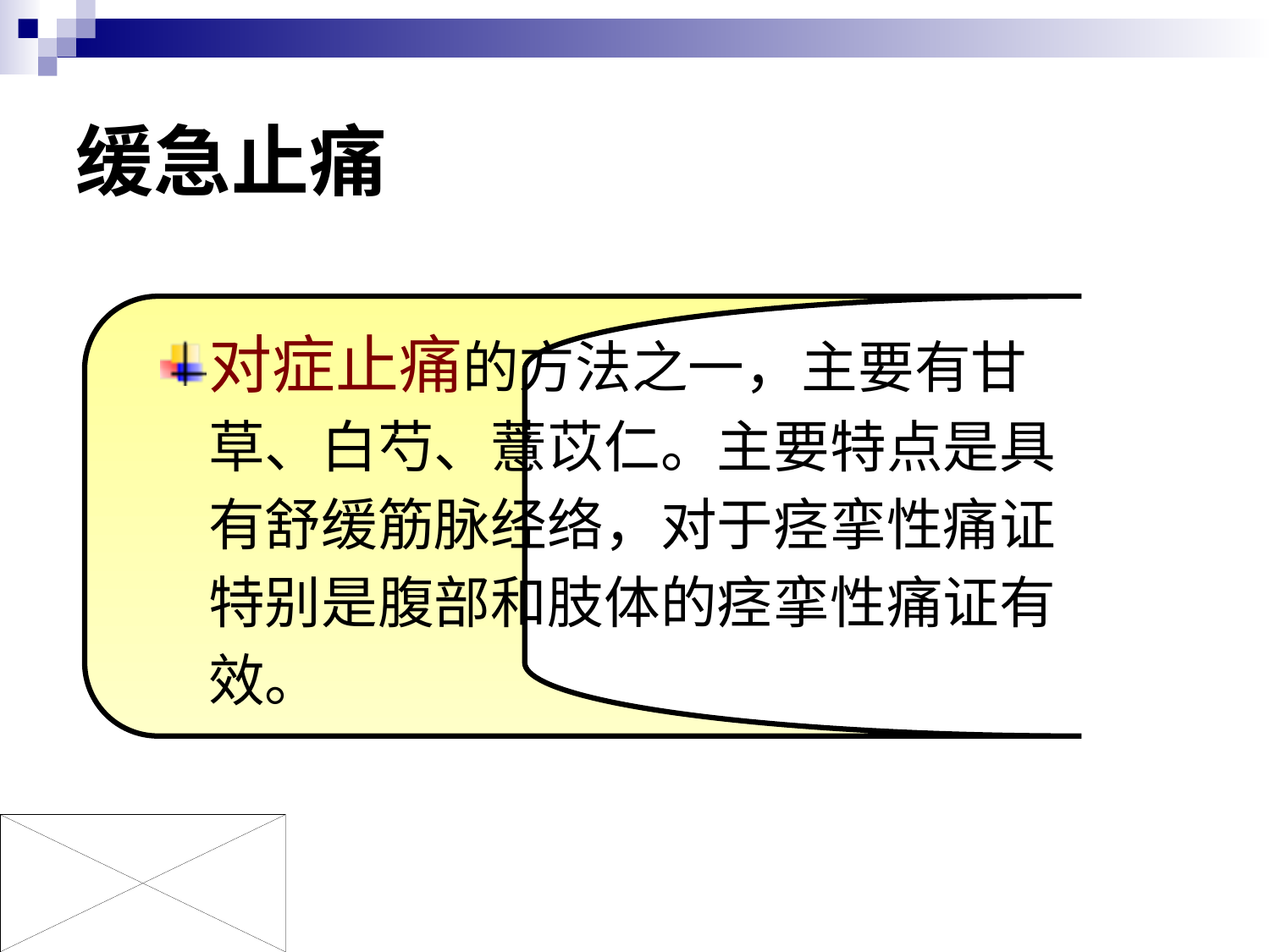

# 缓急止痛

对症止痛的方法之一，主要有甘草、白芍、薏苡仁。主要特点是具有舒缓筋脉经络，对于痉挛性痛证特别是腹部和肢体的痉挛性痛证有效。